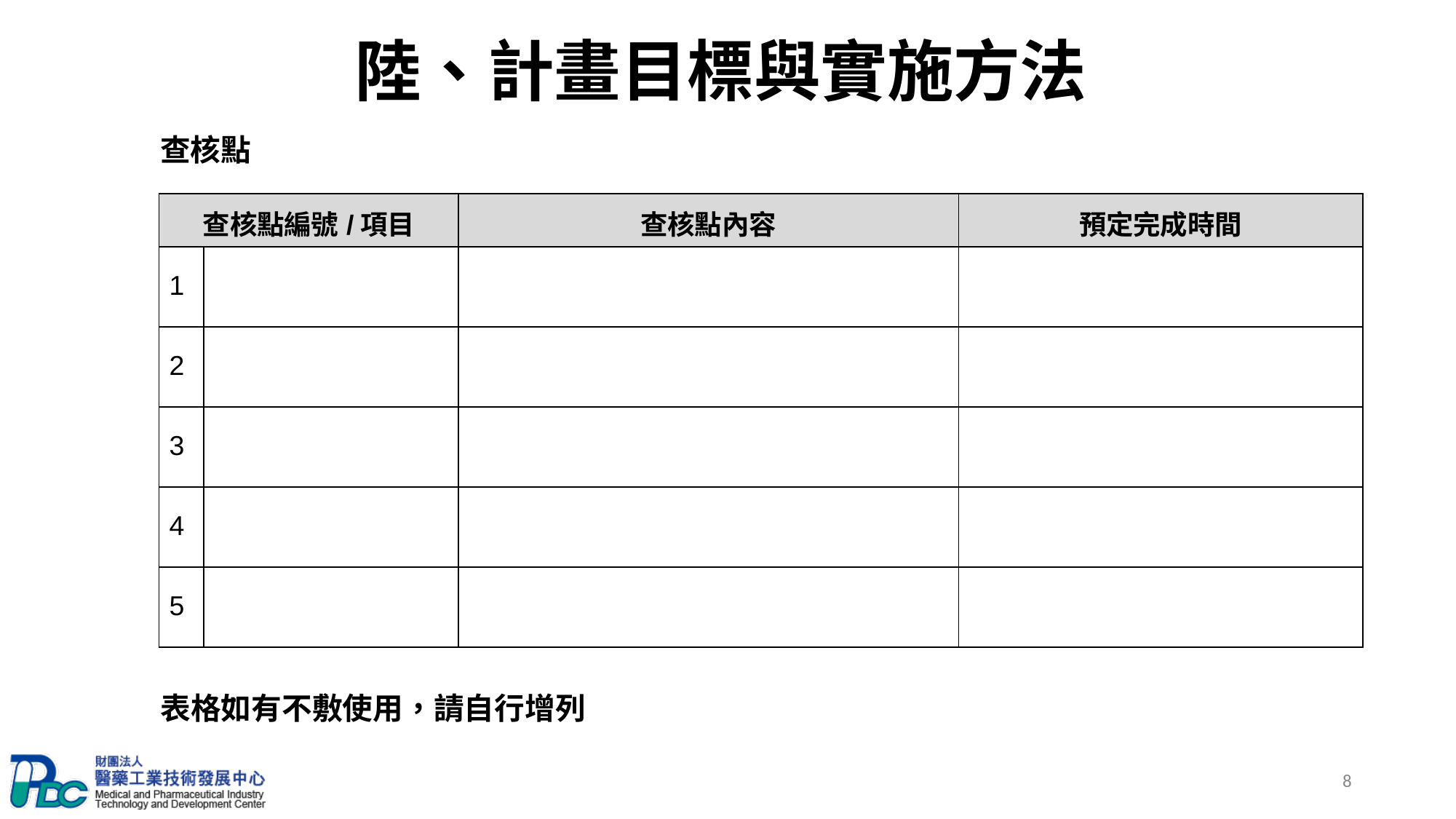

陸、計畫目標與實施方法
查核點
| 查核點編號/項目 |  | 查核點內容 | 預定完成時間 |
| --- | --- | --- | --- |
| 1 |  |  |  |
| 2 |  |  |  |
| 3 |  |  |  |
| 4 |  |  |  |
| 5 |  |  |  |
表格如有不敷使用，請自行增列
8